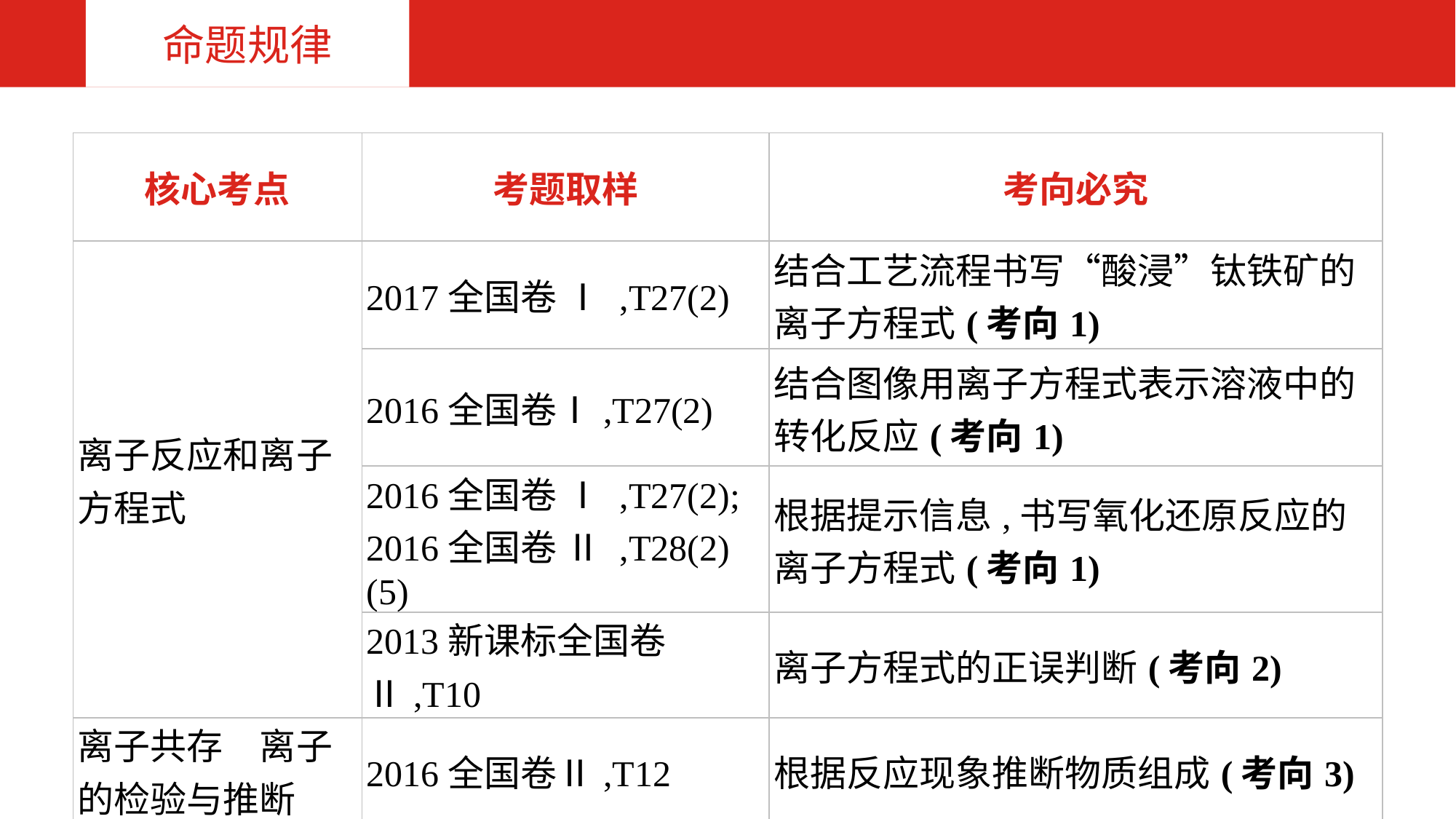

命题规律
| 核心考点 | 考题取样 | 考向必究 |
| --- | --- | --- |
| 离子反应和离子方程式 | 2017全国卷 Ⅰ ,T27(2) | 结合工艺流程书写“酸浸”钛铁矿的离子方程式(考向1) |
|  | 2016全国卷Ⅰ,T27(2) | 结合图像用离子方程式表示溶液中的转化反应(考向1) |
|  | 2016全国卷 Ⅰ ,T27(2); 2016全国卷 Ⅱ ,T28(2)(5) | 根据提示信息,书写氧化还原反应的离子方程式(考向1) |
|  | 2013新课标全国卷Ⅱ,T10 | 离子方程式的正误判断(考向2) |
| 离子共存　离子的检验与推断 | 2016全国卷Ⅱ,T12 | 根据反应现象推断物质组成(考向3) |